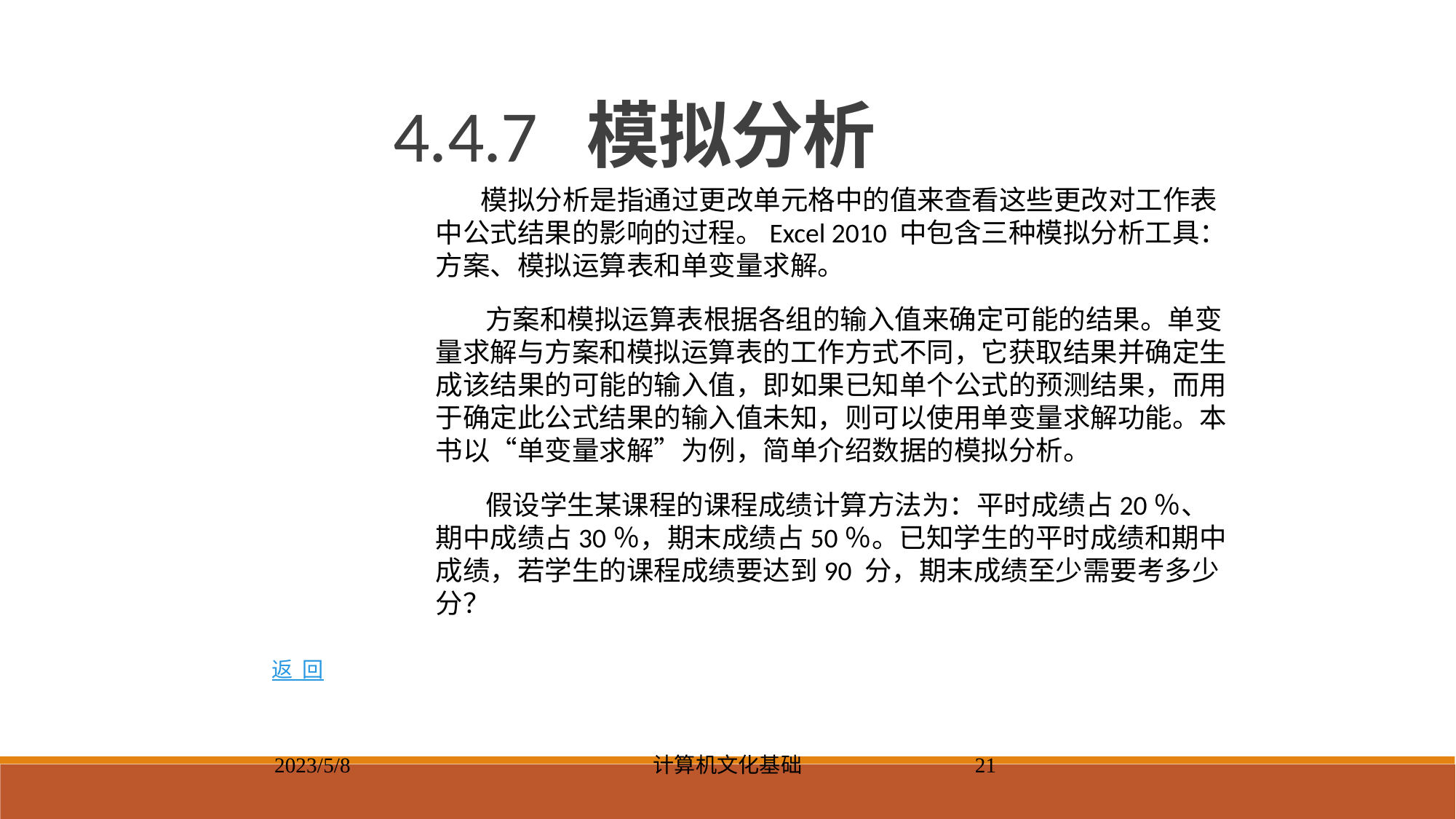

4.4.7  模拟分析
          模拟分析是指通过更改单元格中的值来查看这些更改对工作表中公式结果的影响的过程。Excel 2010 中包含三种模拟分析工具：方案、模拟运算表和单变量求解。
      方案和模拟运算表根据各组的输入值来确定可能的结果。单变量求解与方案和模拟运算表的工作方式不同，它获取结果并确定生成该结果的可能的输入值，即如果已知单个公式的预测结果，而用于确定此公式结果的输入值未知，则可以使用单变量求解功能。本书以“单变量求解”为例，简单介绍数据的模拟分析。
      假设学生某课程的课程成绩计算方法为：平时成绩占20％、期中成绩占30％，期末成绩占50％。已知学生的平时成绩和期中成绩，若学生的课程成绩要达到90 分，期末成绩至少需要考多少分？
返  回
2023/5/8
计算机文化基础
21